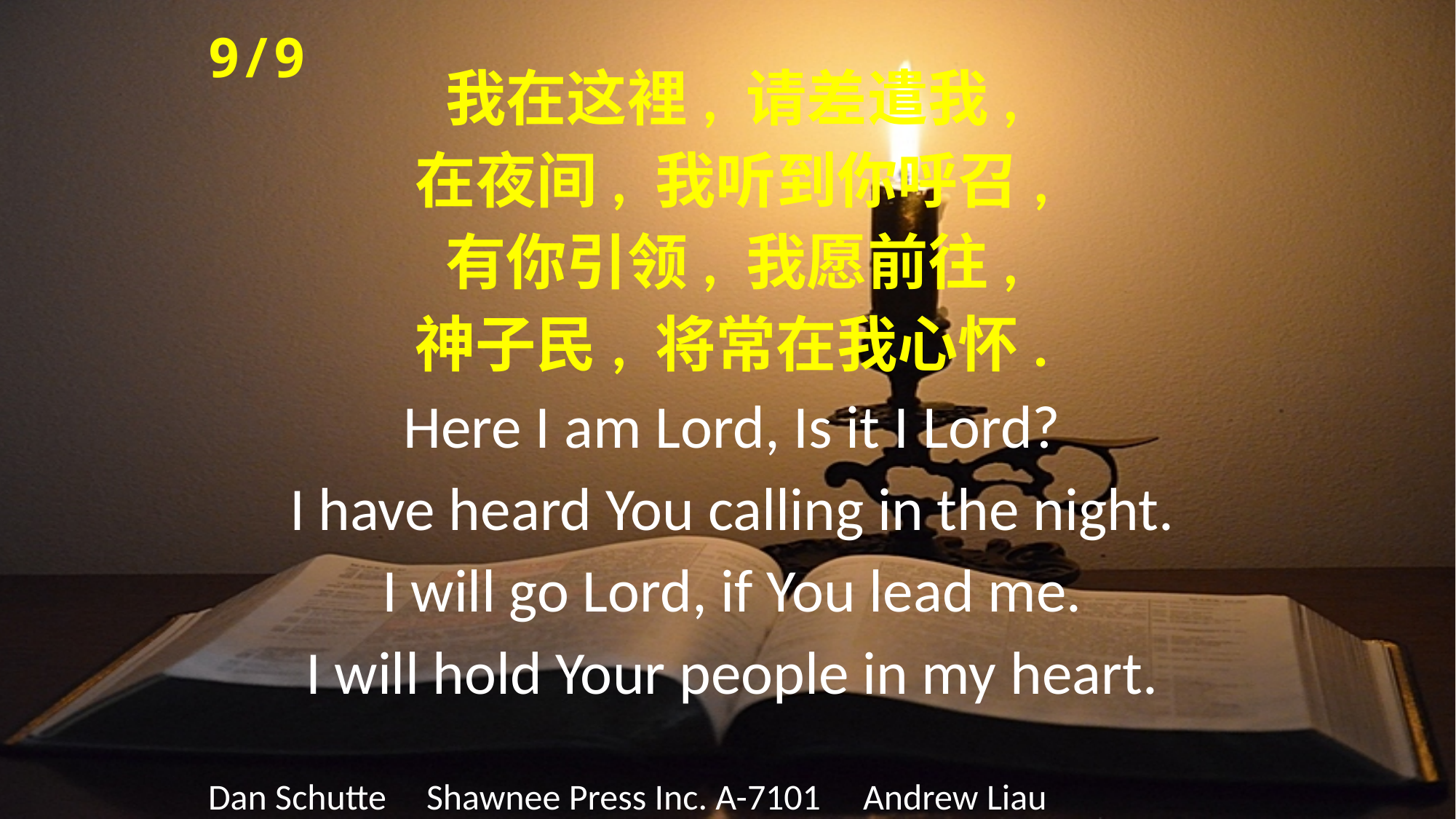

9/9
我在这裡, 请差遣我,
在夜间, 我听到你呼召,
有你引领, 我愿前往,
神子民, 将常在我心怀.
Here I am Lord, Is it I Lord?
I have heard You calling in the night.
I will go Lord, if You lead me.
I will hold Your people in my heart.
Dan Schutte 	Shawnee Press Inc. A-7101 	Andrew Liau